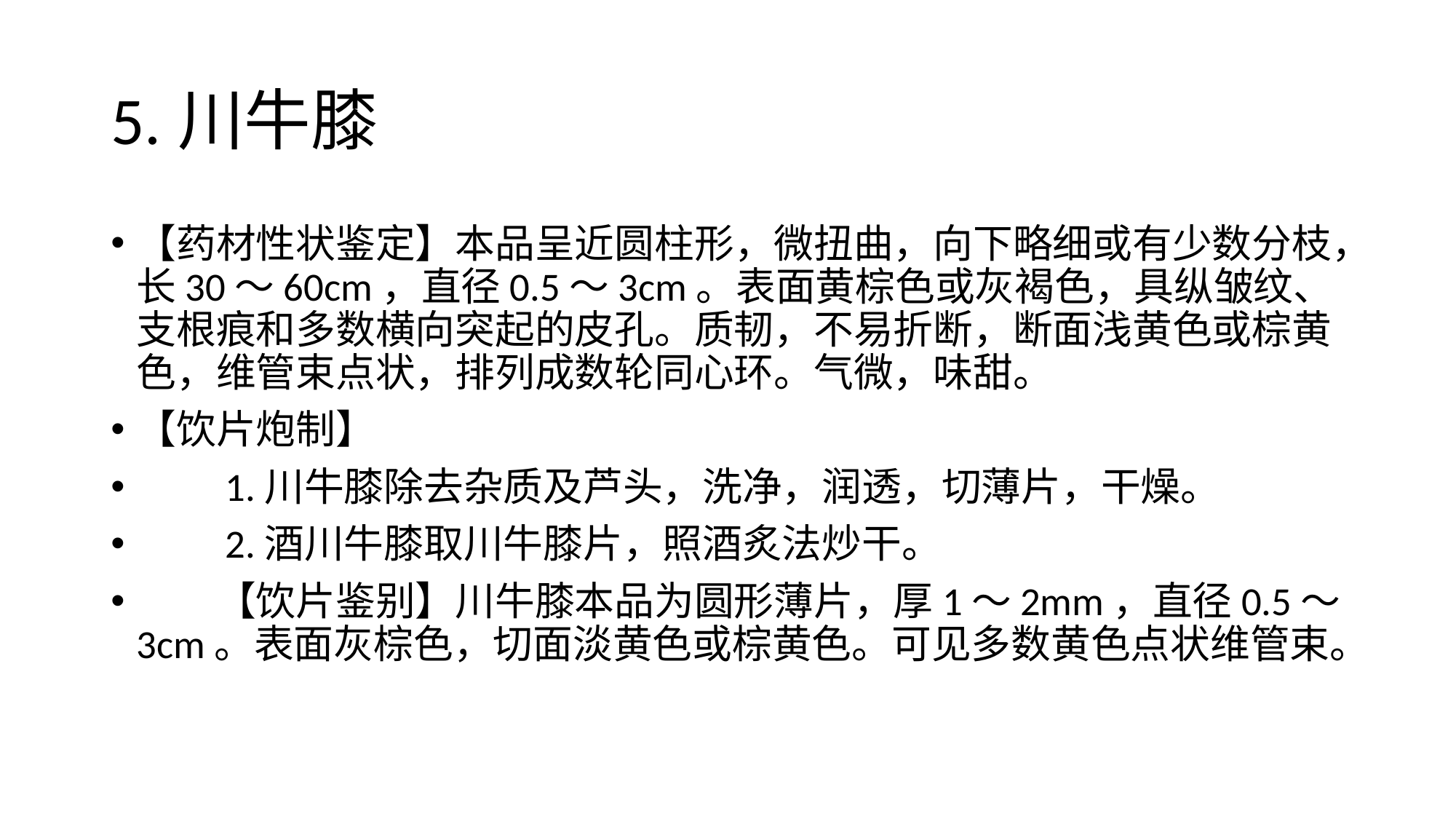

# 5.川牛膝
【药材性状鉴定】本品呈近圆柱形，微扭曲，向下略细或有少数分枝，长30～60cm，直径0.5～3cm。表面黄棕色或灰褐色，具纵皱纹、支根痕和多数横向突起的皮孔。质韧，不易折断，断面浅黄色或棕黄色，维管束点状，排列成数轮同心环。气微，味甜。
【饮片炮制】
　　1.川牛膝除去杂质及芦头，洗净，润透，切薄片，干燥。
　　2.酒川牛膝取川牛膝片，照酒炙法炒干。
　　【饮片鉴别】川牛膝本品为圆形薄片，厚1～2mm，直径0.5～3cm。表面灰棕色，切面淡黄色或棕黄色。可见多数黄色点状维管束。